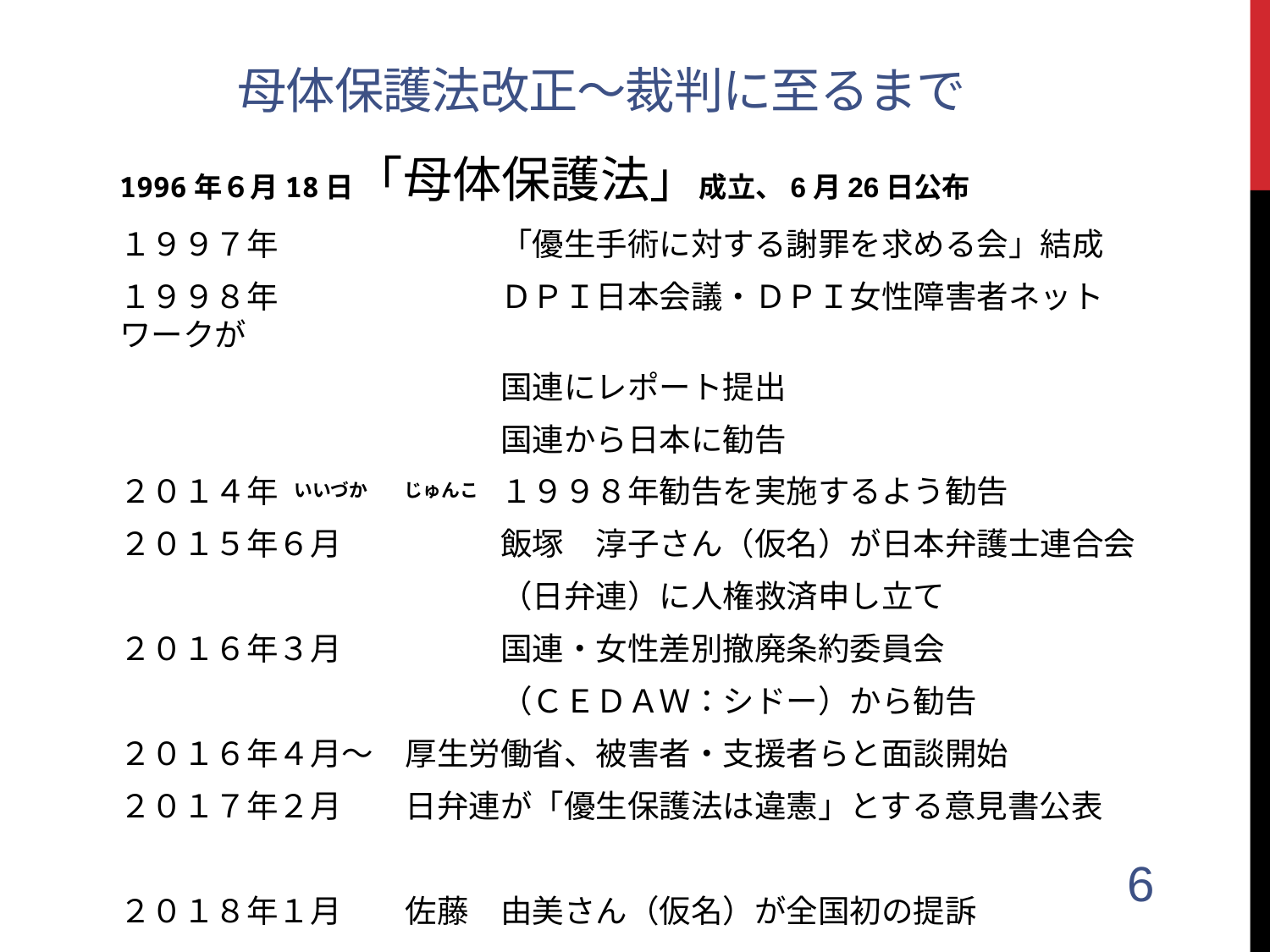

# 母体保護法改正～裁判に至るまで
1996年６月18日「母体保護法」成立、6月26日公布
１９９７年　　　	「優生手術に対する謝罪を求める会」結成
１９９８年　　　	ＤＰＩ日本会議・ＤＰＩ女性障害者ネットワークが
　　　　　　　　　　　　国連にレポート提出
　　　　　　　　	国連から日本に勧告
２０１４年　　　	１９９８年勧告を実施するよう勧告
２０１５年６月　	飯塚　淳子さん（仮名）が日本弁護士連合会
　　　　　　　　　　　　（日弁連）に人権救済申し立て
２０１６年３月　	国連・女性差別撤廃条約委員会
　　　　　　　　　　　　（ＣＥＤＡＷ：シドー）から勧告
２０１６年４月～　厚生労働省、被害者・支援者らと面談開始
２０１７年２月　　日弁連が「優生保護法は違憲」とする意見書公表

２０１８年１月　　佐藤　由美さん（仮名）が全国初の提訴

いいづか　　じゅんこ
6